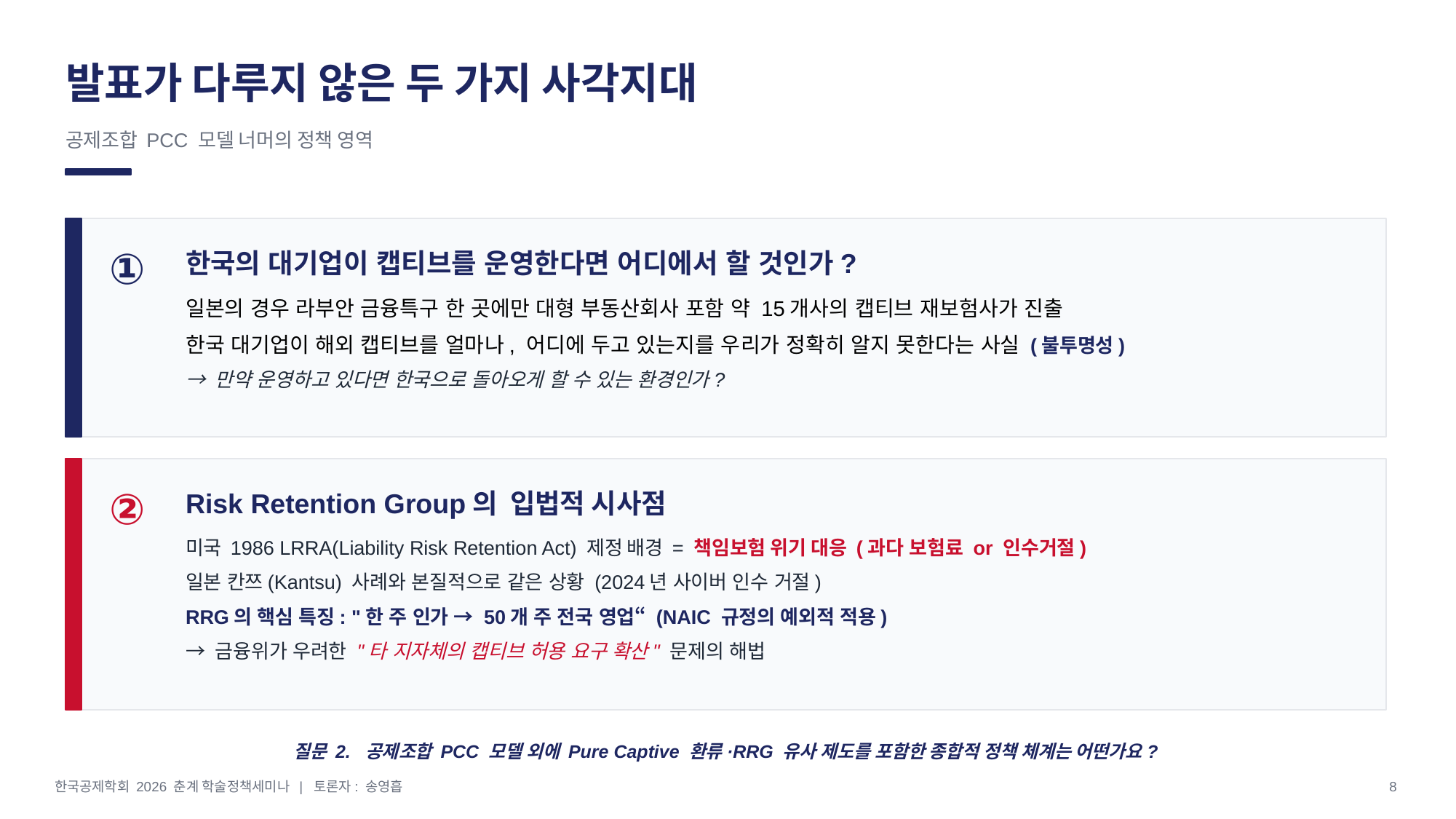

발표가 다루지 않은 두 가지 사각지대
공제조합 PCC 모델 너머의 정책 영역

①
한국의 대기업이 캡티브를 운영한다면 어디에서 할 것인가?
일본의 경우 라부안 금융특구 한 곳에만 대형 부동산회사 포함 약 15개사의 캡티브 재보험사가 진출

한국 대기업이 해외 캡티브를 얼마나, 어디에 두고 있는지를 우리가 정확히 알지 못한다는 사실 (불투명성)

→ 만약 운영하고 있다면 한국으로 돌아오게 할 수 있는 환경인가?

②
Risk Retention Group의  입법적 시사점
미국 1986 LRRA(Liability Risk Retention Act) 제정 배경 = 책임보험 위기 대응 (과다 보험료 or 인수거절)

일본 칸쯔(Kantsu) 사례와 본질적으로 같은 상황 (2024년 사이버 인수 거절)

RRG의 핵심 특징: "한 주 인가 → 50개 주 전국 영업“ (NAIC 규정의 예외적 적용)

→ 금융위가 우려한 "타 지자체의 캡티브 허용 요구 확산" 문제의 해법
질문 2.  공제조합 PCC 모델 외에 Pure Captive 환류·RRG 유사 제도를 포함한 종합적 정책 체계는 어떤가요?
한국공제학회 2026 춘계 학술정책세미나  |  토론자: 송영흡
8